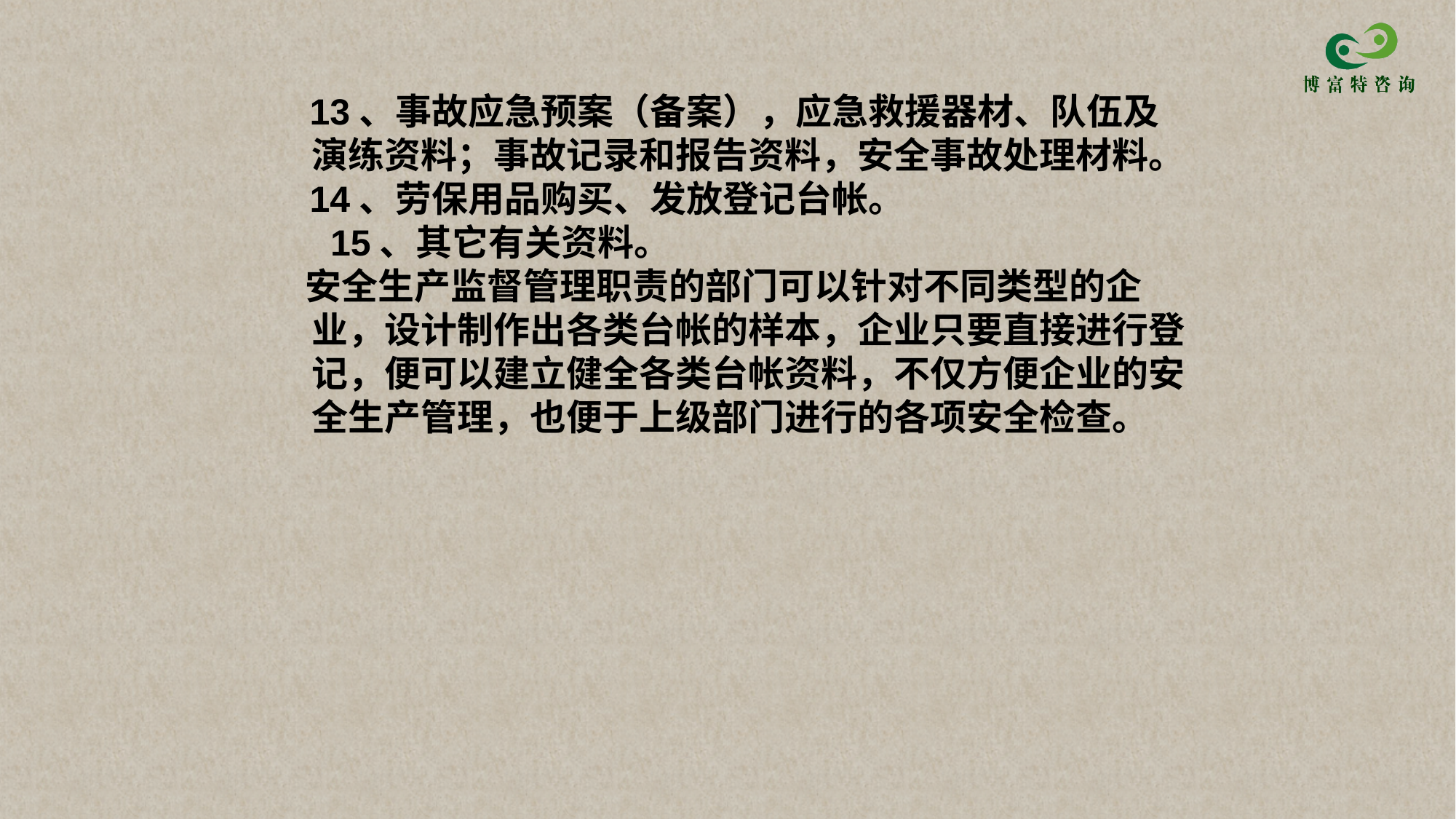

13、事故应急预案（备案），应急救援器材、队伍及演练资料；事故记录和报告资料，安全事故处理材料。
    14、劳保用品购买、发放登记台帐。
　  15、其它有关资料。
　安全生产监督管理职责的部门可以针对不同类型的企业，设计制作出各类台帐的样本，企业只要直接进行登记，便可以建立健全各类台帐资料，不仅方便企业的安全生产管理，也便于上级部门进行的各项安全检查。